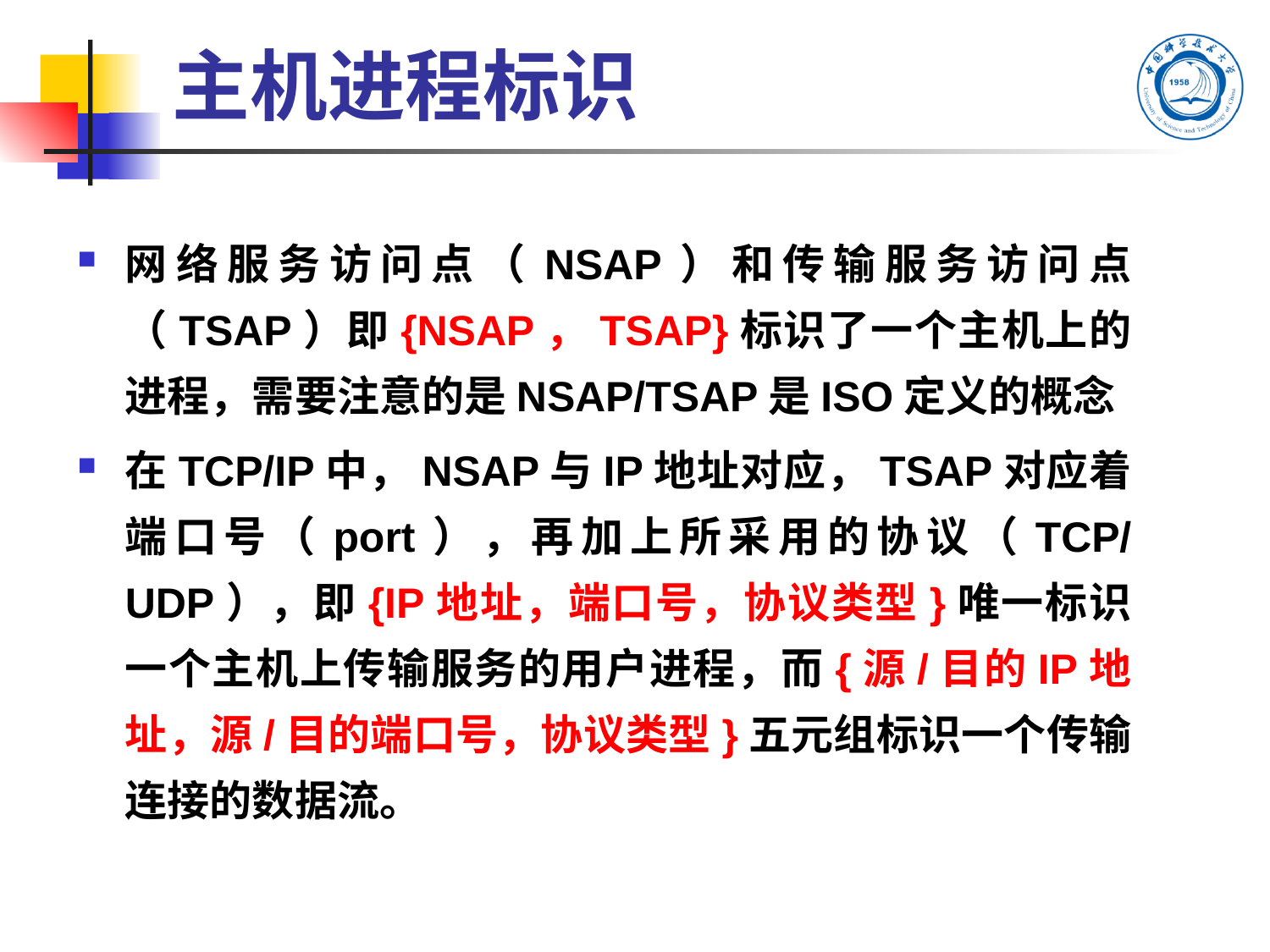

# 主机进程标识
网络服务访问点（NSAP）和传输服务访问点（TSAP）即{NSAP，TSAP}标识了一个主机上的进程，需要注意的是NSAP/TSAP是ISO定义的概念
在TCP/IP中，NSAP与IP地址对应，TSAP对应着端口号（port），再加上所采用的协议（TCP/UDP），即{IP地址，端口号，协议类型}唯一标识一个主机上传输服务的用户进程，而{源/目的IP地址，源/目的端口号，协议类型}五元组标识一个传输连接的数据流。